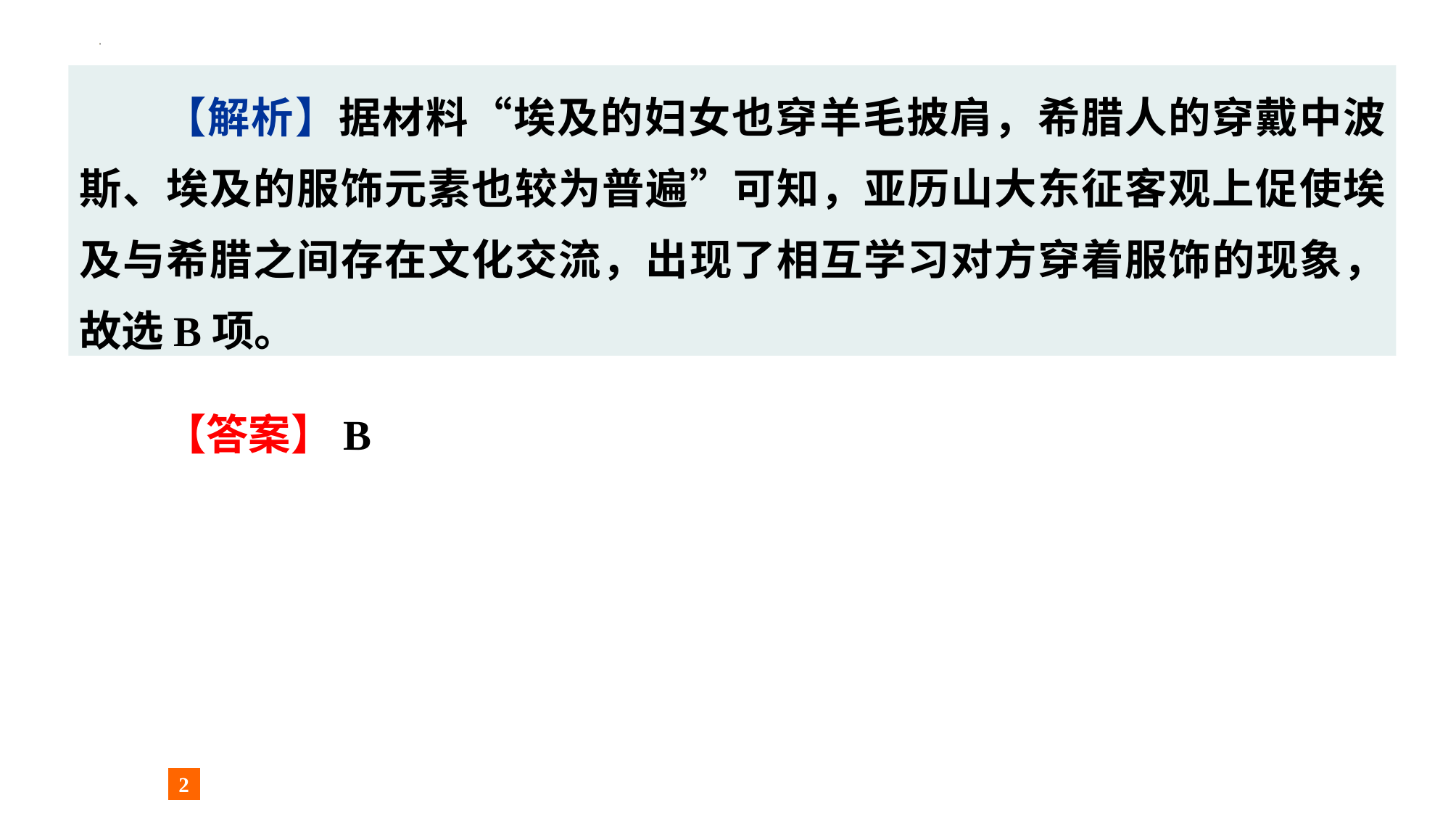

【解析】据材料“埃及的妇女也穿羊毛披肩，希腊人的穿戴中波斯、埃及的服饰元素也较为普遍”可知，亚历山大东征客观上促使埃及与希腊之间存在文化交流，出现了相互学习对方穿着服饰的现象，故选B项。
【答案】B
2